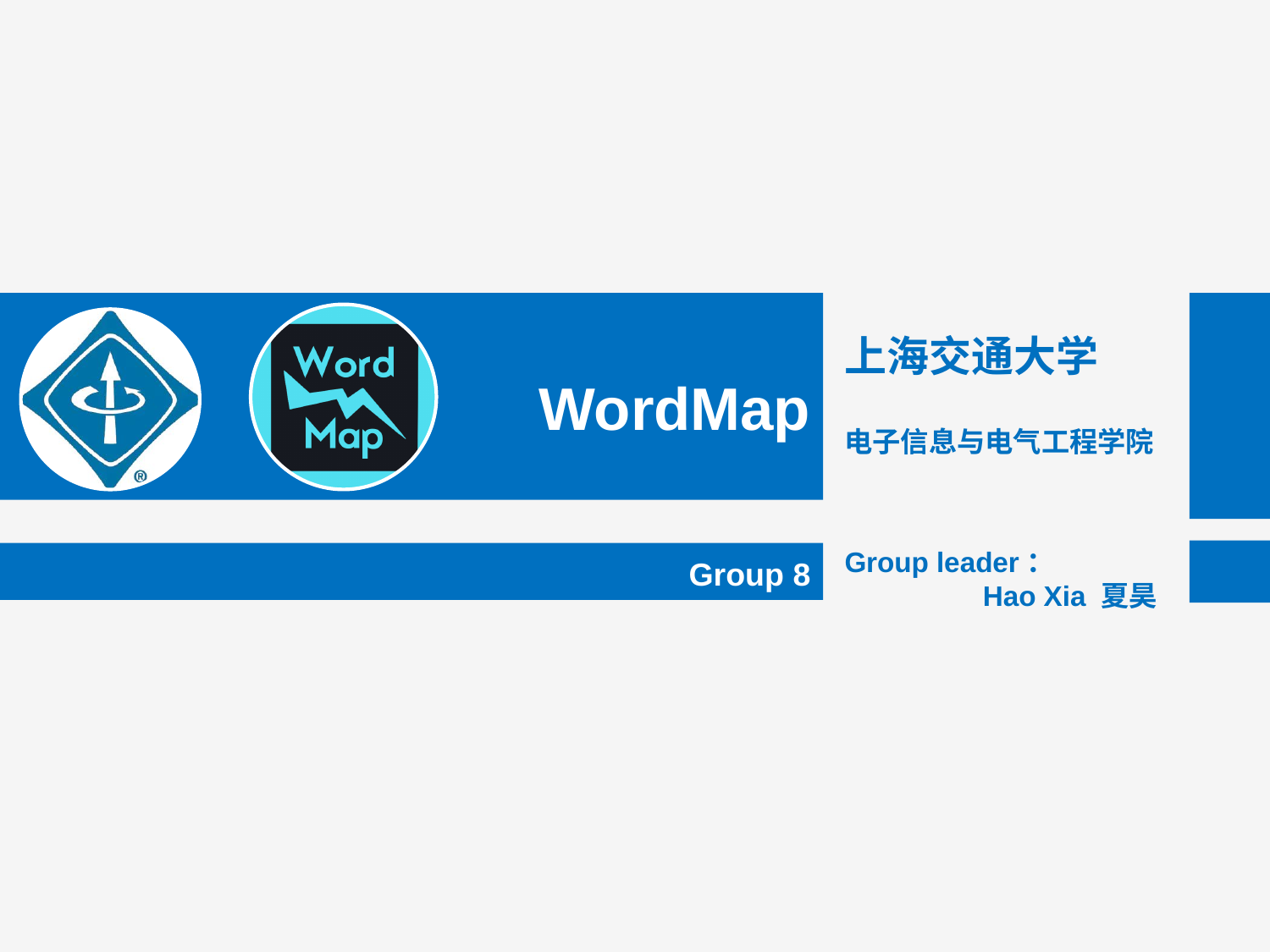

WordMap
Group 8

上海交通大学
电子信息与电气工程学院
Group leader：
Hao Xia 夏昊